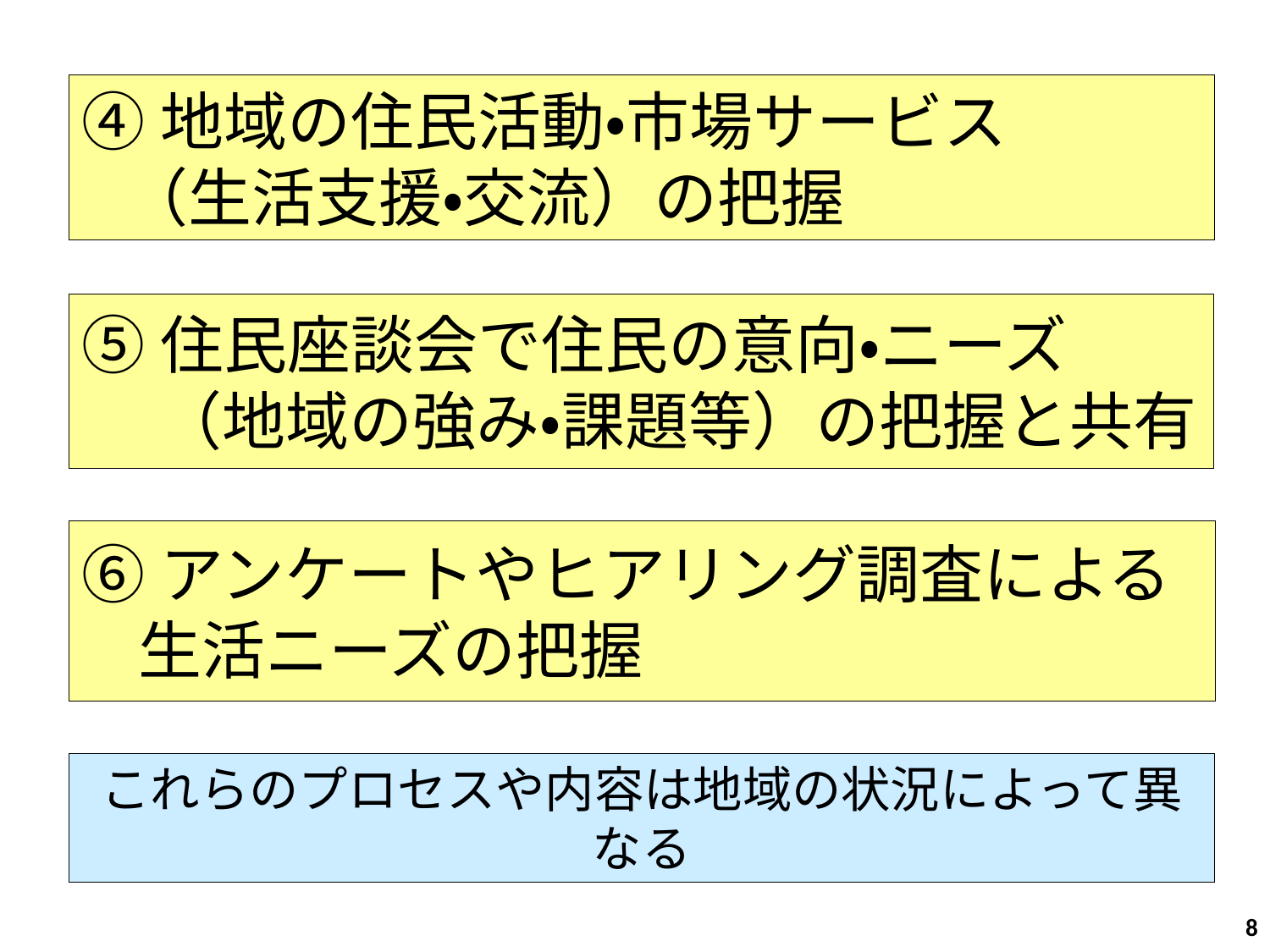

④地域の住民活動・市場サービス
   （生活支援・交流）の把握
⑤住民座談会で住民の意向・ニーズ
　 （地域の強み・課題等）の把握と共有
⑥アンケートやヒアリング調査による
    生活ニーズの把握
これらのプロセスや内容は地域の状況によって異なる
8